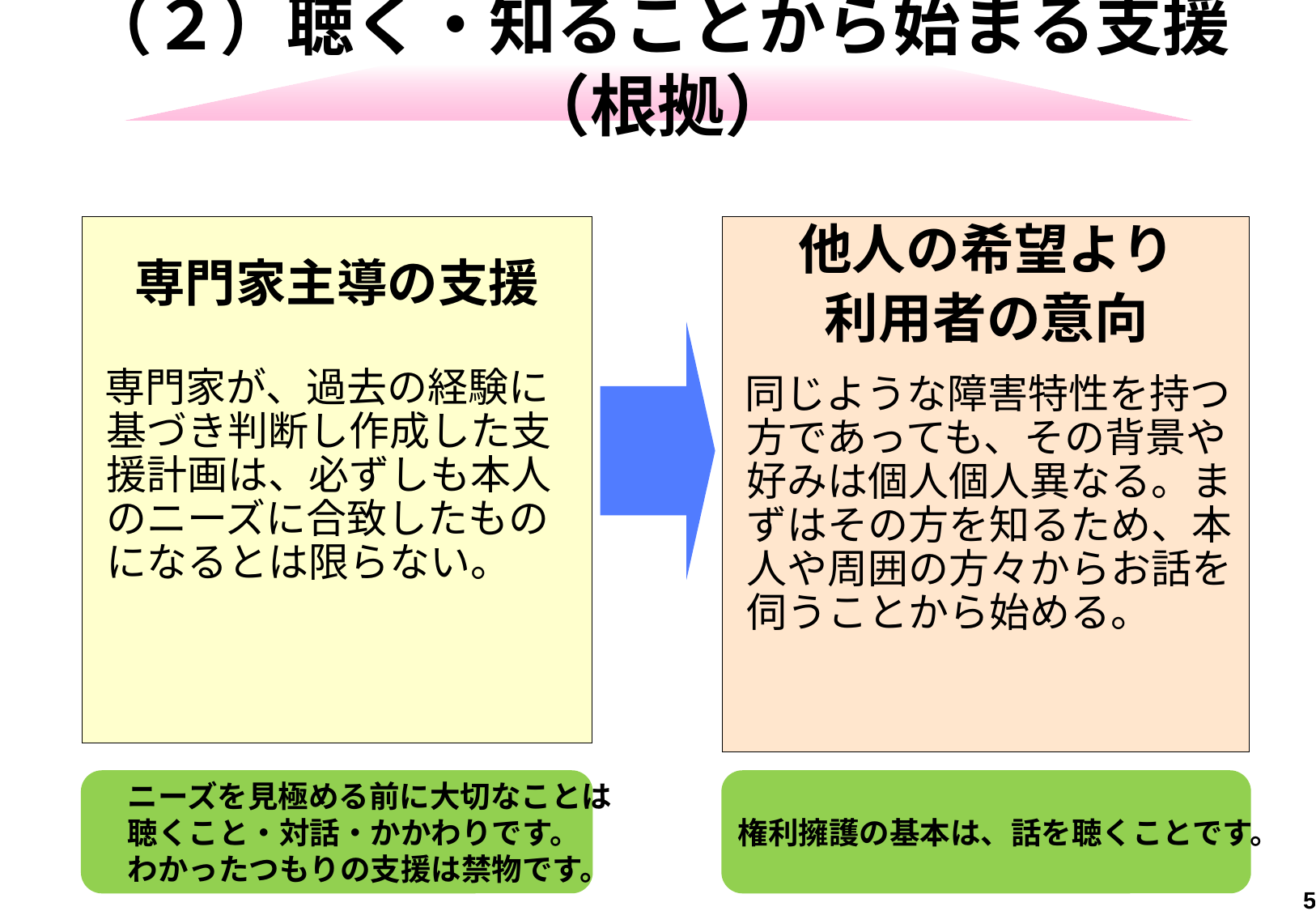

# （２）聴く・知ることから始まる支援（根拠）

専門家主導の支援

専門家が、過去の経験に基づき判断し作成した支援計画は、必ずしも本人のニーズに合致したものになるとは限らない。
他人の希望より
利用者の意向

同じような障害特性を持つ方であっても、その背景や好みは個人個人異なる。まずはその方を知るため、本人や周囲の方々からお話を伺うことから始める。

　ニーズを見極める前に大切なことは
　聴くこと・対話・かかわりです。
　わかったつもりの支援は禁物です。
権利擁護の基本は、話を聴くことです。
5